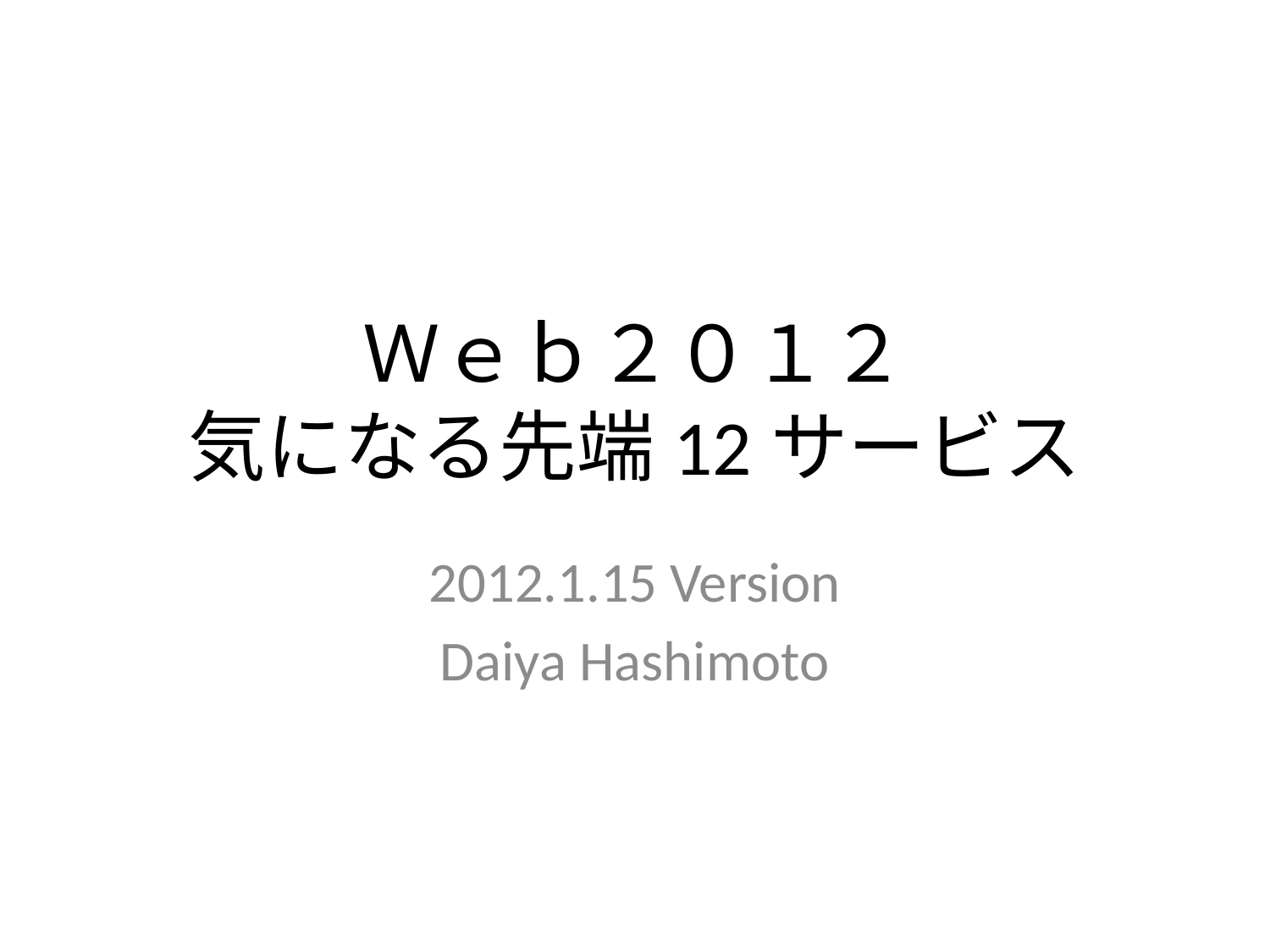

# Ｗｅｂ２０１２ 気になる先端12サービス
2012.1.15 Version
Daiya Hashimoto